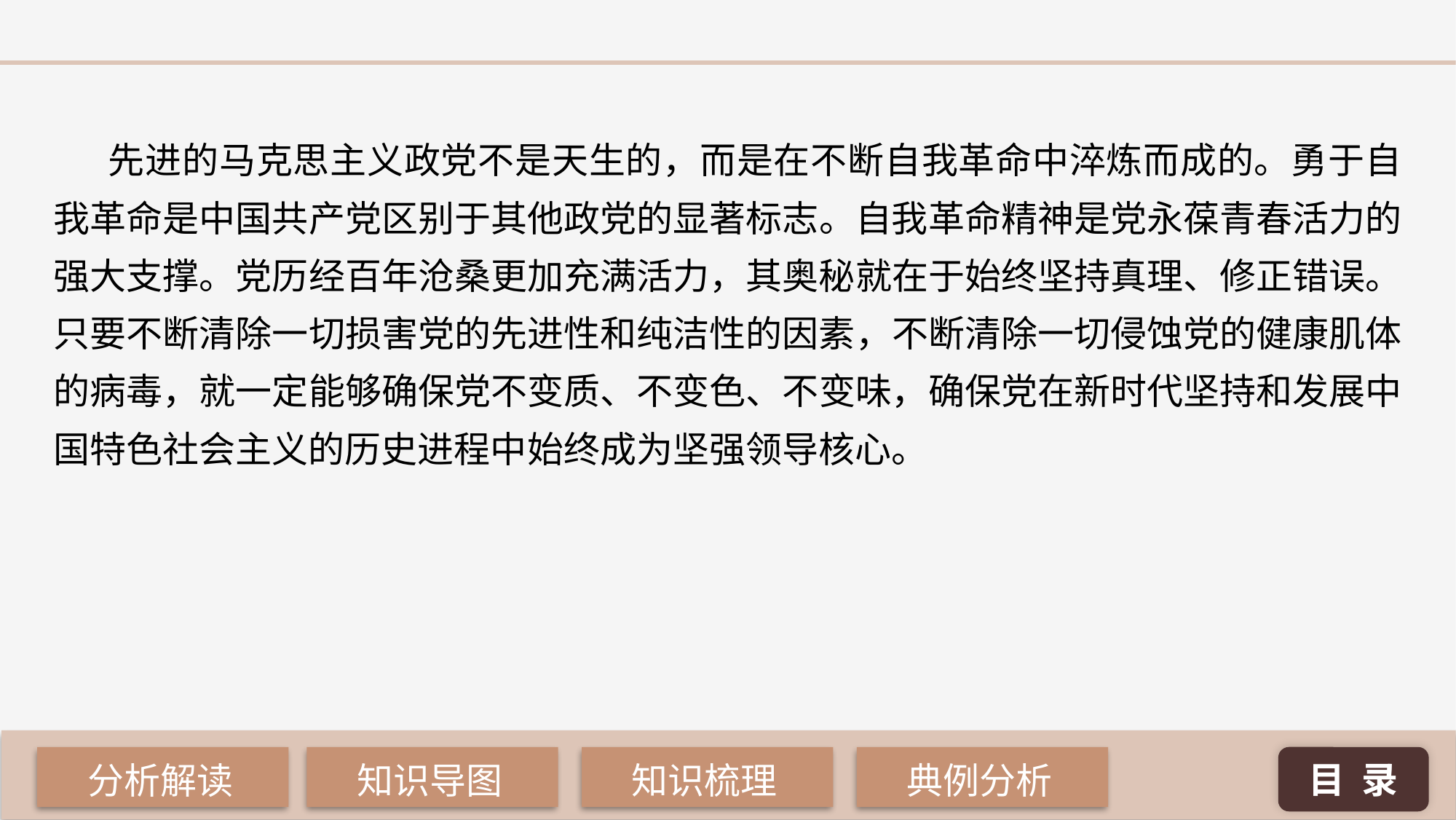

先进的马克思主义政党不是天生的，而是在不断自我革命中淬炼而成的。勇于自我革命是中国共产党区别于其他政党的显著标志。自我革命精神是党永葆青春活力的强大支撑。党历经百年沧桑更加充满活力，其奥秘就在于始终坚持真理、修正错误。只要不断清除一切损害党的先进性和纯洁性的因素，不断清除一切侵蚀党的健康肌体的病毒，就一定能够确保党不变质、不变色、不变味，确保党在新时代坚持和发展中国特色社会主义的历史进程中始终成为坚强领导核心。